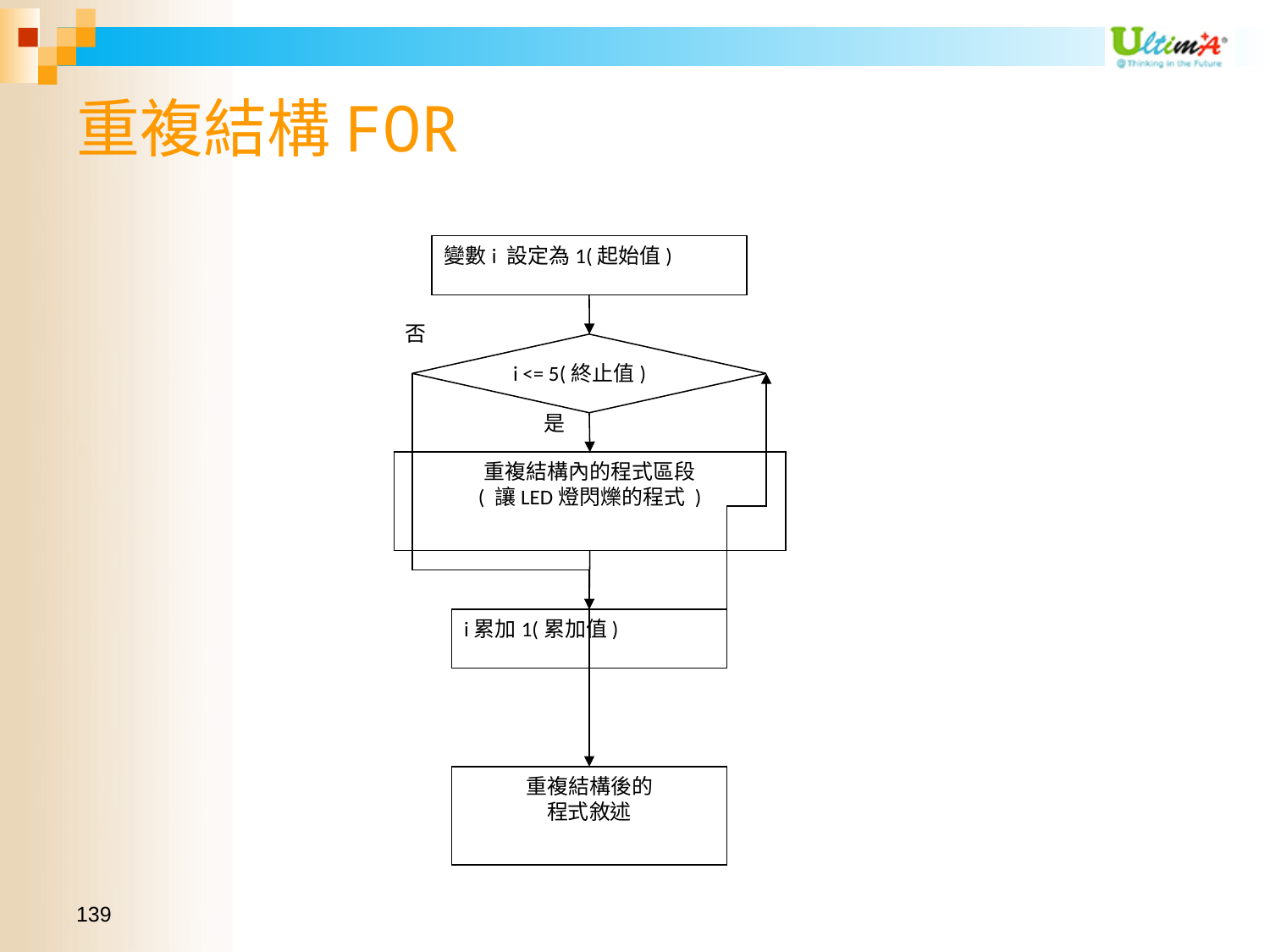

# 重複結構FOR

變數i 設定為1(起始值)
否
i <= 5(終止值)
是
重複結構內的程式區段
( 讓LED燈閃爍的程式 )
i累加1(累加值)
重複結構後的
程式敘述

139